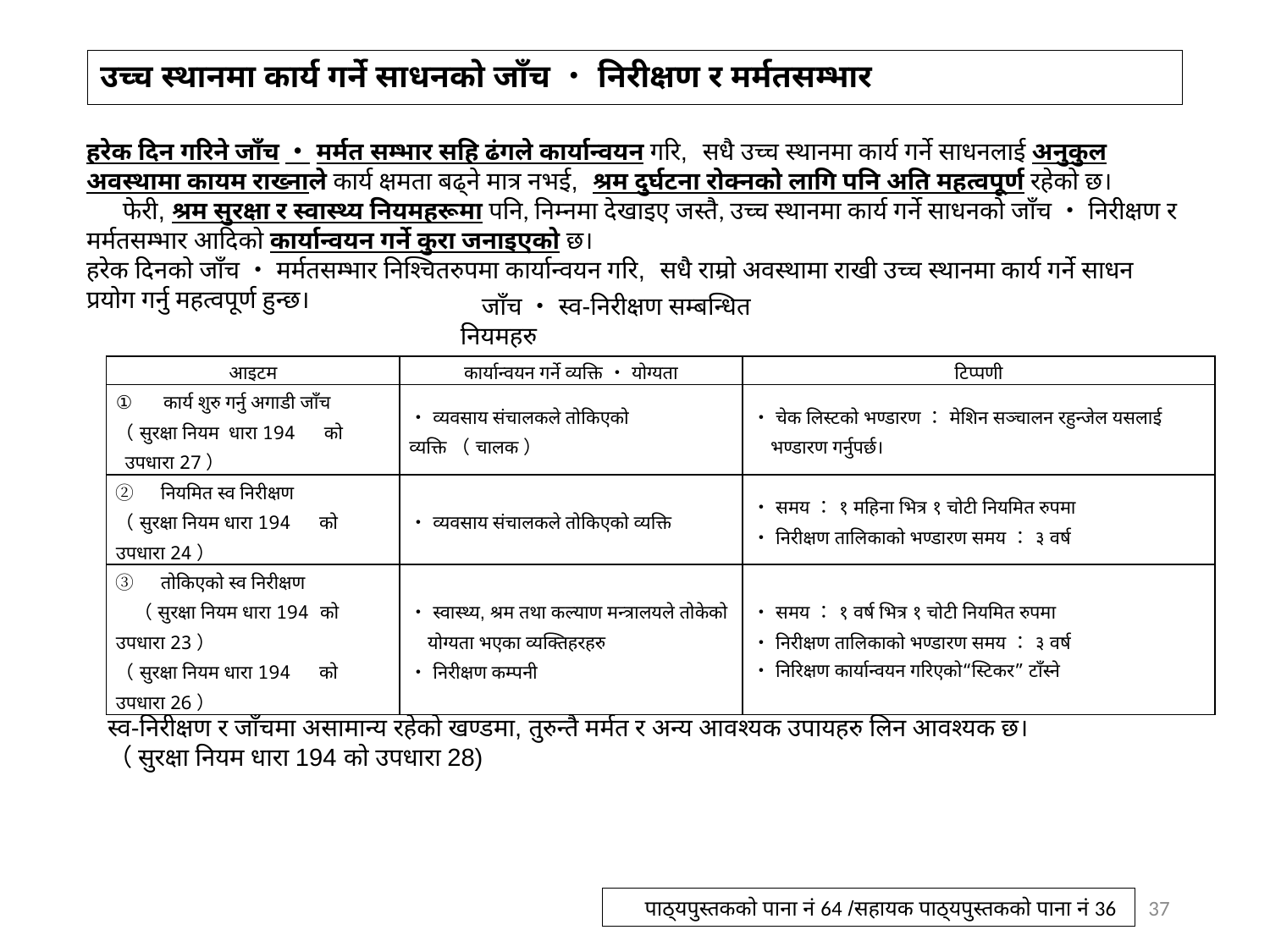

# उच्च स्थानमा कार्य गर्ने साधनको जाँच・निरीक्षण र मर्मतसम्भार
हरेक दिन गरिने जाँच・मर्मत सम्भार सहि ढंगले कार्यान्वयन गरि, सधै उच्च स्थानमा कार्य गर्ने साधनलाई अनुकुल अवस्थामा कायम राख्नाले कार्य क्षमता बढ्ने मात्र नभई, श्रम दुर्घटना रोक्नको लागि पनि अति महत्वपूर्ण रहेको छ।
　 फेरी, श्रम सुरक्षा र स्वास्थ्य नियमहरूमा पनि, निम्नमा देखाइए जस्तै, उच्च स्थानमा कार्य गर्ने साधनको जाँच・निरीक्षण र मर्मतसम्भार आदिको कार्यान्वयन गर्ने कुरा जनाइएको छ।
हरेक दिनको जाँच・मर्मतसम्भार निश्चितरुपमा कार्यान्वयन गरि, सधै राम्रो अवस्थामा राखी उच्च स्थानमा कार्य गर्ने साधन प्रयोग गर्नु महत्वपूर्ण हुन्छ।

जाँच・स्व-निरीक्षण सम्बन्धित नियमहरु
| आइटम | कार्यान्वयन गर्ने व्यक्ति・योग्यता | टिप्पणी |
| --- | --- | --- |
| कार्य शुरु गर्नु अगाडी जाँच （सुरक्षा नियम धारा 194　को　उपधारा 27） | ・व्यवसाय संचालकले तोकिएको व्यक्ति（चालक） | ・चेक लिस्टको भण्डारण：मेशिन सञ्चालन रहुन्जेल यसलाई भण्डारण गर्नुपर्छ। |
| ②　नियमित स्व निरीक्षण （सुरक्षा नियम धारा 194　को　उपधारा 24） | ・व्यवसाय संचालकले तोकिएको व्यक्ति | ・समय：१ महिना भित्र १ चोटी नियमित रुपमा ・निरीक्षण तालिकाको भण्डारण समय：३ वर्ष |
| ③　तोकिएको स्व निरीक्षण 　（सुरक्षा नियम धारा 194 को उपधारा 23） （सुरक्षा नियम धारा 194　को　उपधारा 26） | ・स्वास्थ्य, श्रम तथा कल्याण मन्त्रालयले तोकेको योग्यता भएका व्यक्तिहरहरु ・निरीक्षण कम्पनी | ・समय：१ वर्ष भित्र १ चोटी नियमित रुपमा ・निरीक्षण तालिकाको भण्डारण समय：३ वर्ष ・निरिक्षण कार्यान्वयन गरिएको“स्टिकर” टाँस्ने |
स्व-निरीक्षण र जाँचमा असामान्य रहेको खण्डमा, तुरुन्तै मर्मत र अन्य आवश्यक उपायहरु लिन आवश्यक छ।
（सुरक्षा नियम धारा 194 को उपधारा 28)
37
पाठ्यपुस्तकको पाना नं 64 /सहायक पाठ्यपुस्तकको पाना नं 36